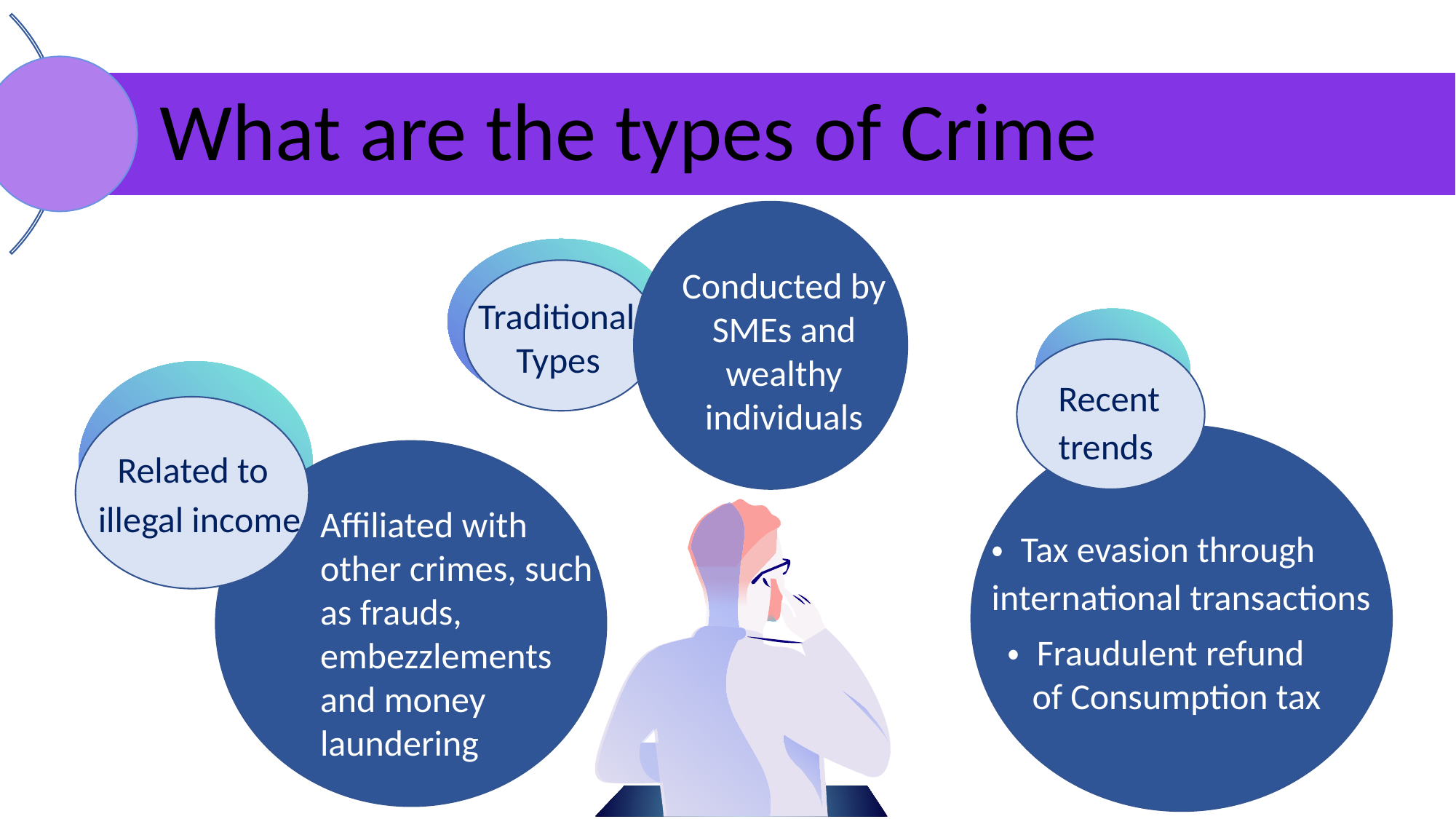

What are the types of Crime
# 人的資源スライド 4

Conducted by SMEs and
wealthy individuals

Traditional
Types

Recent
trends

  Related to
illegal income

Affiliated with other crimes, such as frauds, embezzlements and money laundering

・ Tax evasion through international transactions

・ Fraudulent refund
   of Consumption tax